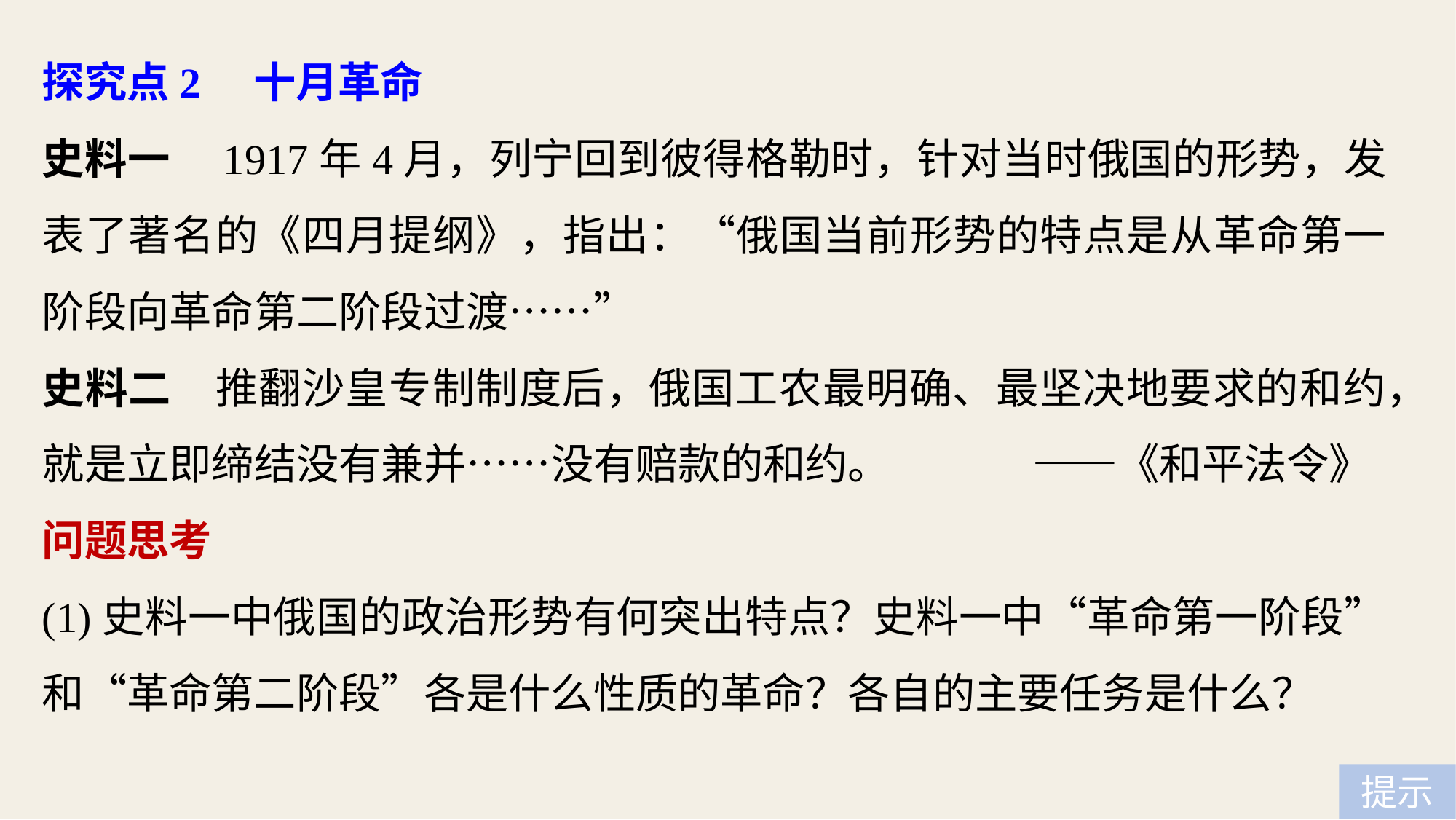

探究点2　十月革命
史料一　1917年4月，列宁回到彼得格勒时，针对当时俄国的形势，发表了著名的《四月提纲》，指出：“俄国当前形势的特点是从革命第一阶段向革命第二阶段过渡……”
史料二　推翻沙皇专制制度后，俄国工农最明确、最坚决地要求的和约，就是立即缔结没有兼并……没有赔款的和约。               ——《和平法令》
问题思考
(1)史料一中俄国的政治形势有何突出特点？史料一中“革命第一阶段”和“革命第二阶段”各是什么性质的革命？各自的主要任务是什么？
提示